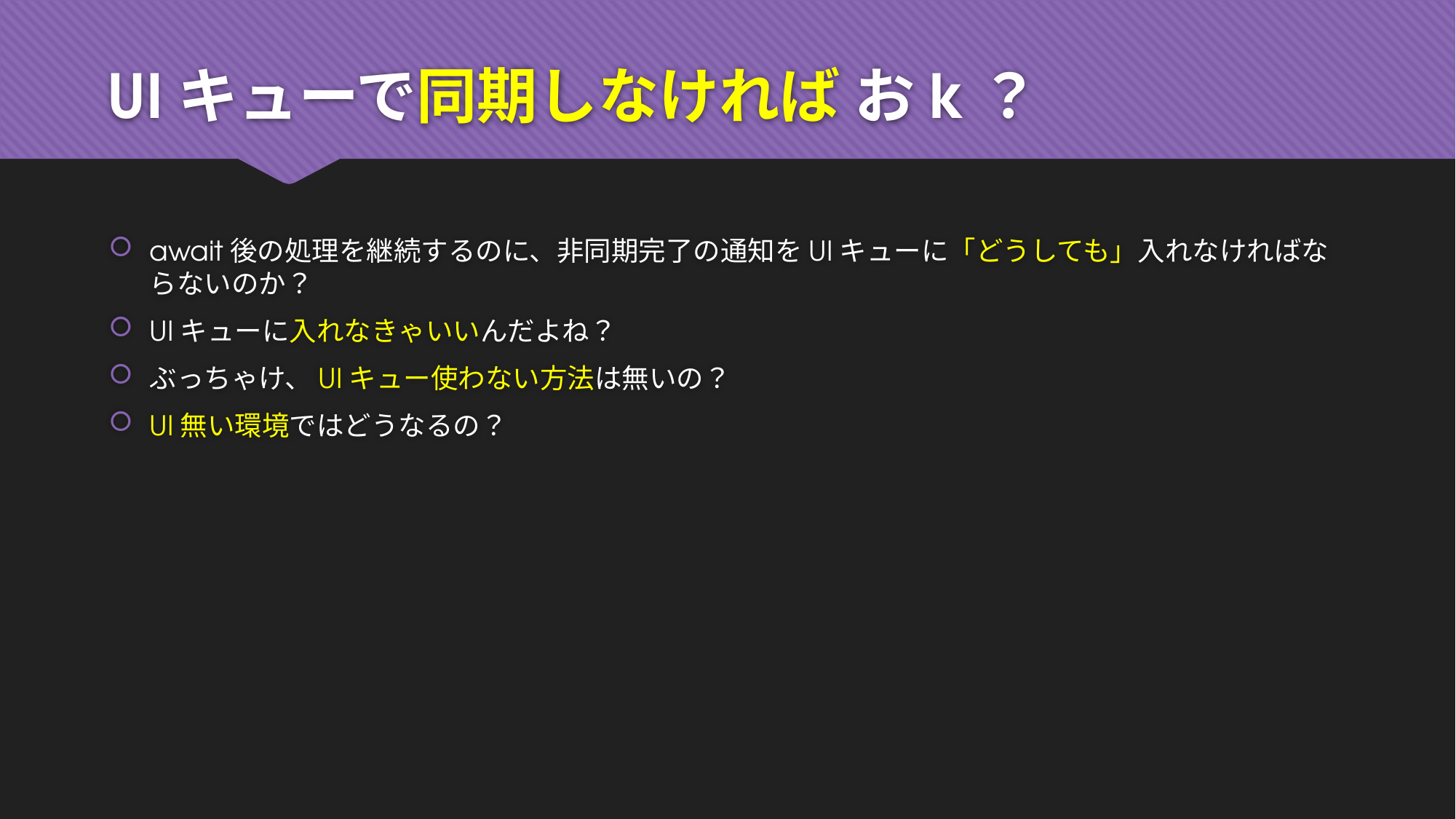

# UIキューで同期しなければ おk？
await後の処理を継続するのに、非同期完了の通知をUIキューに「どうしても」入れなければならないのか？
UIキューに入れなきゃいいんだよね？
ぶっちゃけ、UIキュー使わない方法は無いの？
UI無い環境ではどうなるの？